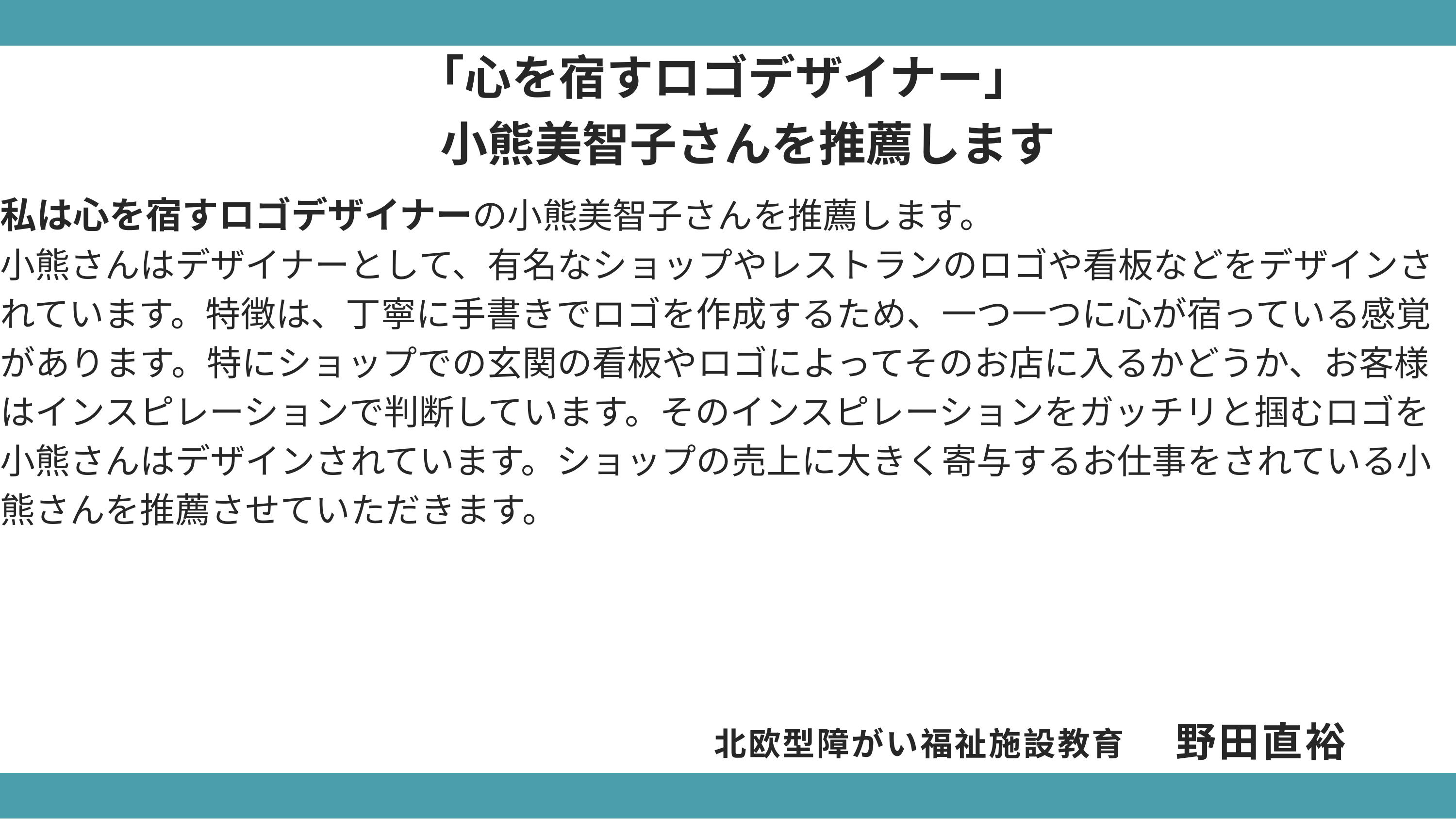

「心を宿すロゴデザイナー」
　小熊美智子さんを推薦します

私は心を宿すロゴデザイナーの小熊美智子さんを推薦します。
小熊さんはデザイナーとして、有名なショップやレストランのロゴや看板などをデザインされています。特徴は、丁寧に手書きでロゴを作成するため、一つ一つに心が宿っている感覚があります。特にショップでの玄関の看板やロゴによってそのお店に入るかどうか、お客様はインスピレーションで判断しています。そのインスピレーションをガッチリと掴むロゴを
小熊さんはデザインされています。ショップの売上に大きく寄与するお仕事をされている小熊さんを推薦させていただきます。
野田直裕

北欧型障がい福祉施設教育